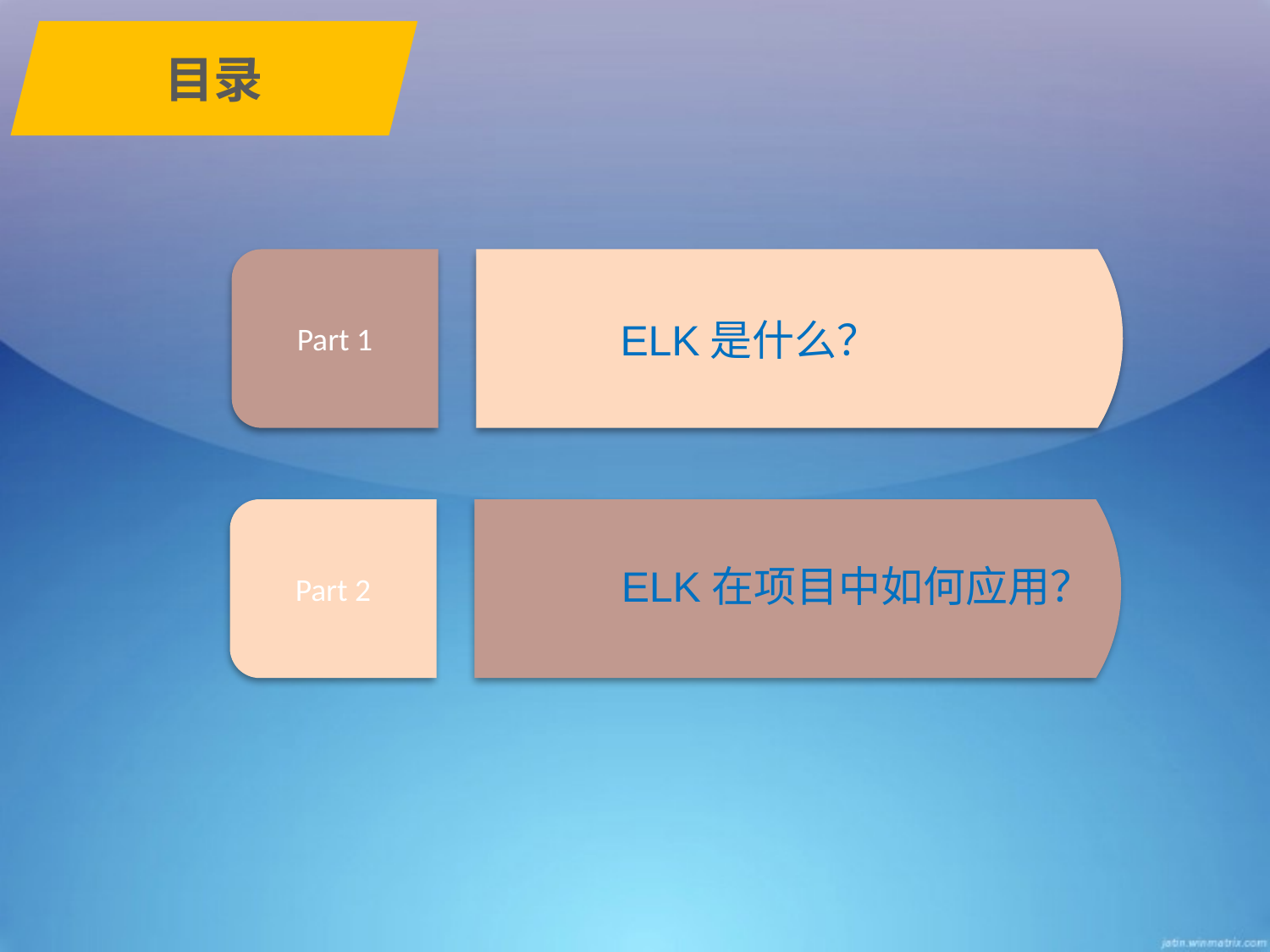

目录
Part 1

ELK是什么？
Part 2

ELK在项目中如何应用？